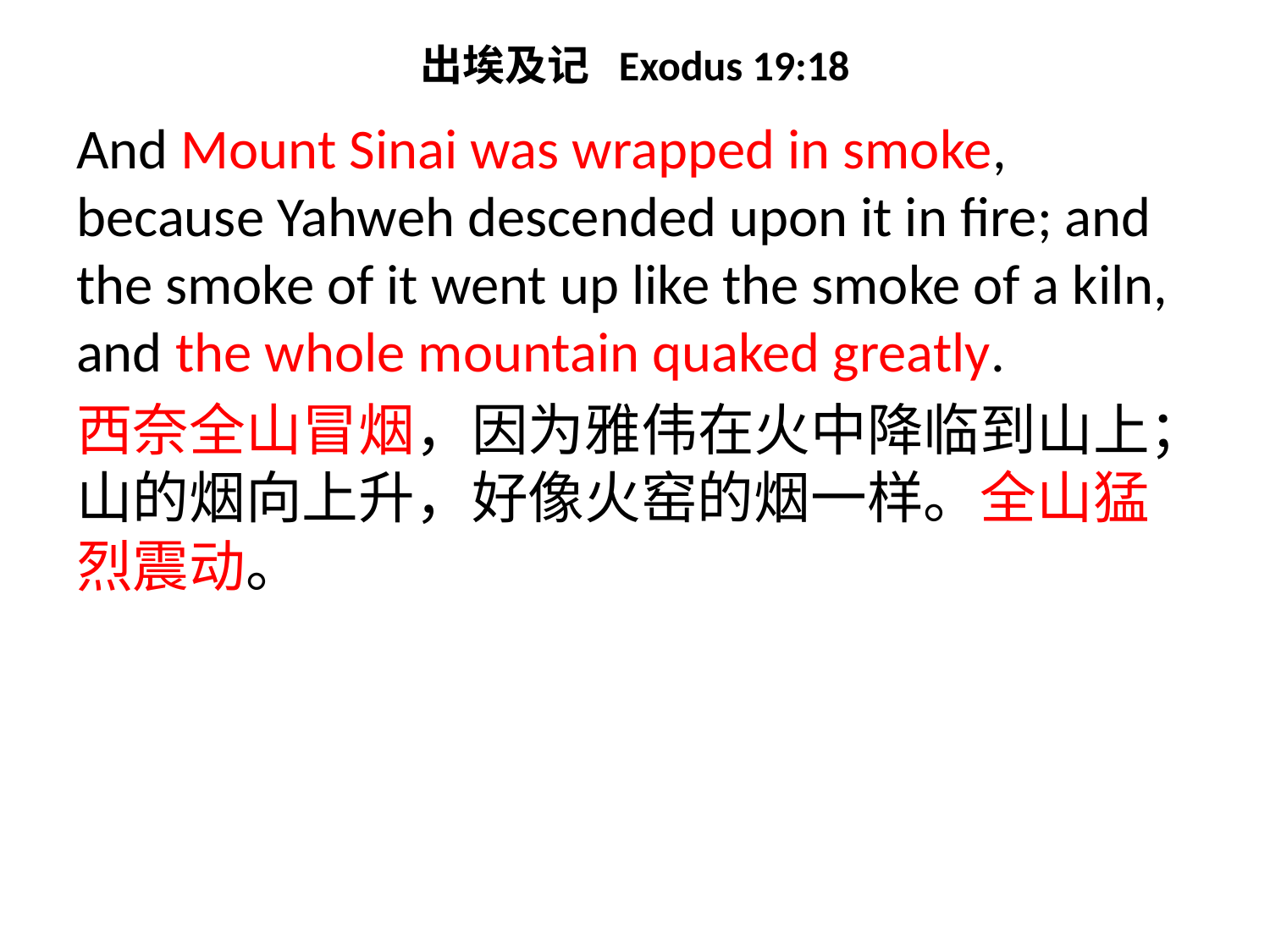

# 出埃及记  Exodus 19:18
And Mount Sinai was wrapped in smoke, because Yahweh descended upon it in fire; and the smoke of it went up like the smoke of a kiln, and the whole mountain quaked greatly.
西奈全山冒烟，因为雅伟在火中降临到山上；山的烟向上升，好像火窑的烟一样。全山猛烈震动。